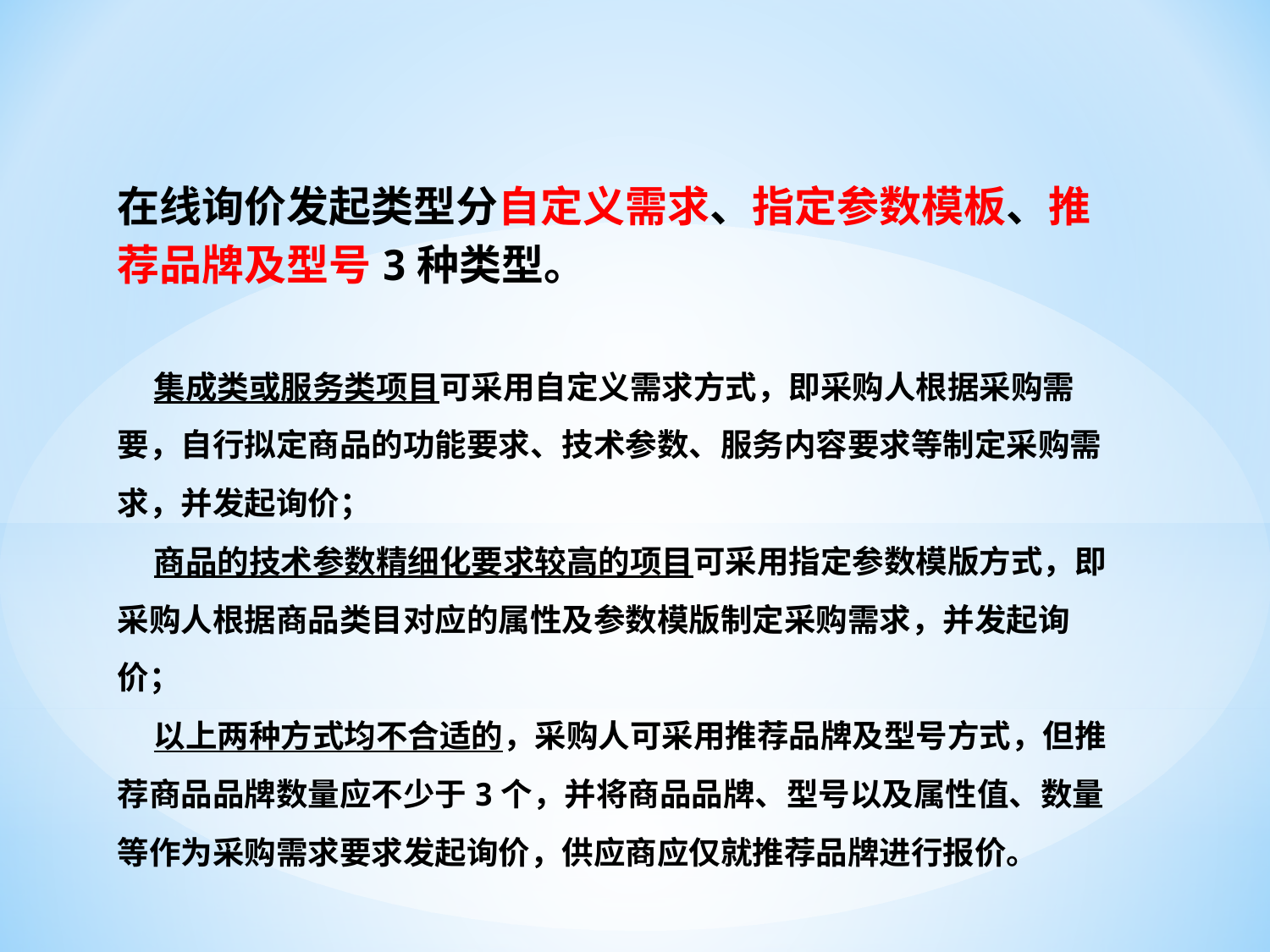

在线询价发起类型分自定义需求、指定参数模板、推荐品牌及型号3种类型。

    集成类或服务类项目可采用自定义需求方式，即采购人根据采购需要，自行拟定商品的功能要求、技术参数、服务内容要求等制定采购需求，并发起询价；
    商品的技术参数精细化要求较高的项目可采用指定参数模版方式，即采购人根据商品类目对应的属性及参数模版制定采购需求，并发起询价；
    以上两种方式均不合适的，采购人可采用推荐品牌及型号方式，但推荐商品品牌数量应不少于3个，并将商品品牌、型号以及属性值、数量等作为采购需求要求发起询价，供应商应仅就推荐品牌进行报价。